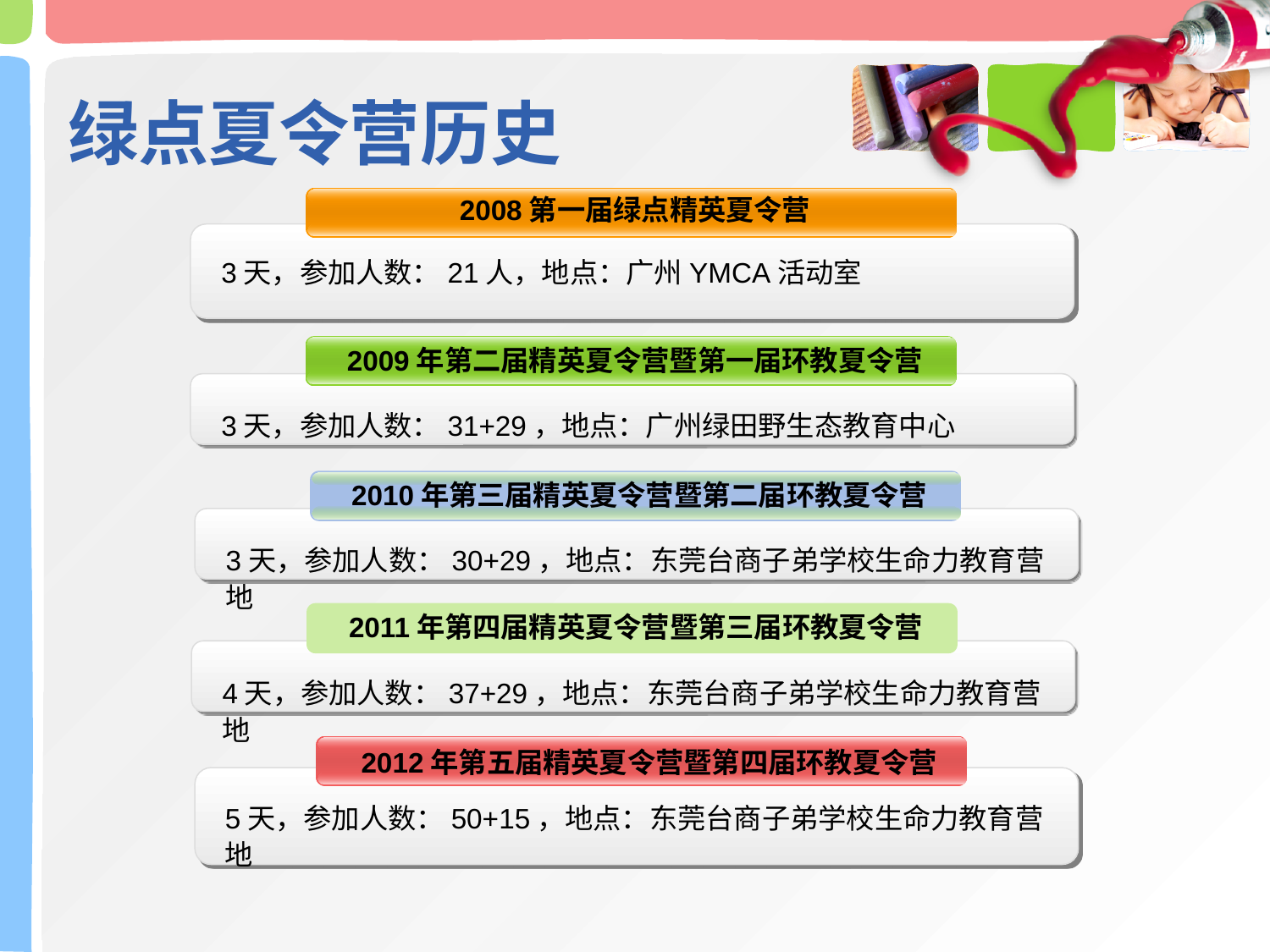

# 绿点夏令营历史
 2008第一届绿点精英夏令营

3天，参加人数：21人，地点：广州YMCA活动室

 2009年第二届精英夏令营暨第一届环教夏令营

3天，参加人数：31+29，地点：广州绿田野生态教育中心

 2010年第三届精英夏令营暨第二届环教夏令营

3天，参加人数：30+29，地点：东莞台商子弟学校生命力教育营地

 2011年第四届精英夏令营暨第三届环教夏令营

4天，参加人数：37+29，地点：东莞台商子弟学校生命力教育营地

 2012年第五届精英夏令营暨第四届环教夏令营

5天，参加人数：50+15，地点：东莞台商子弟学校生命力教育营地